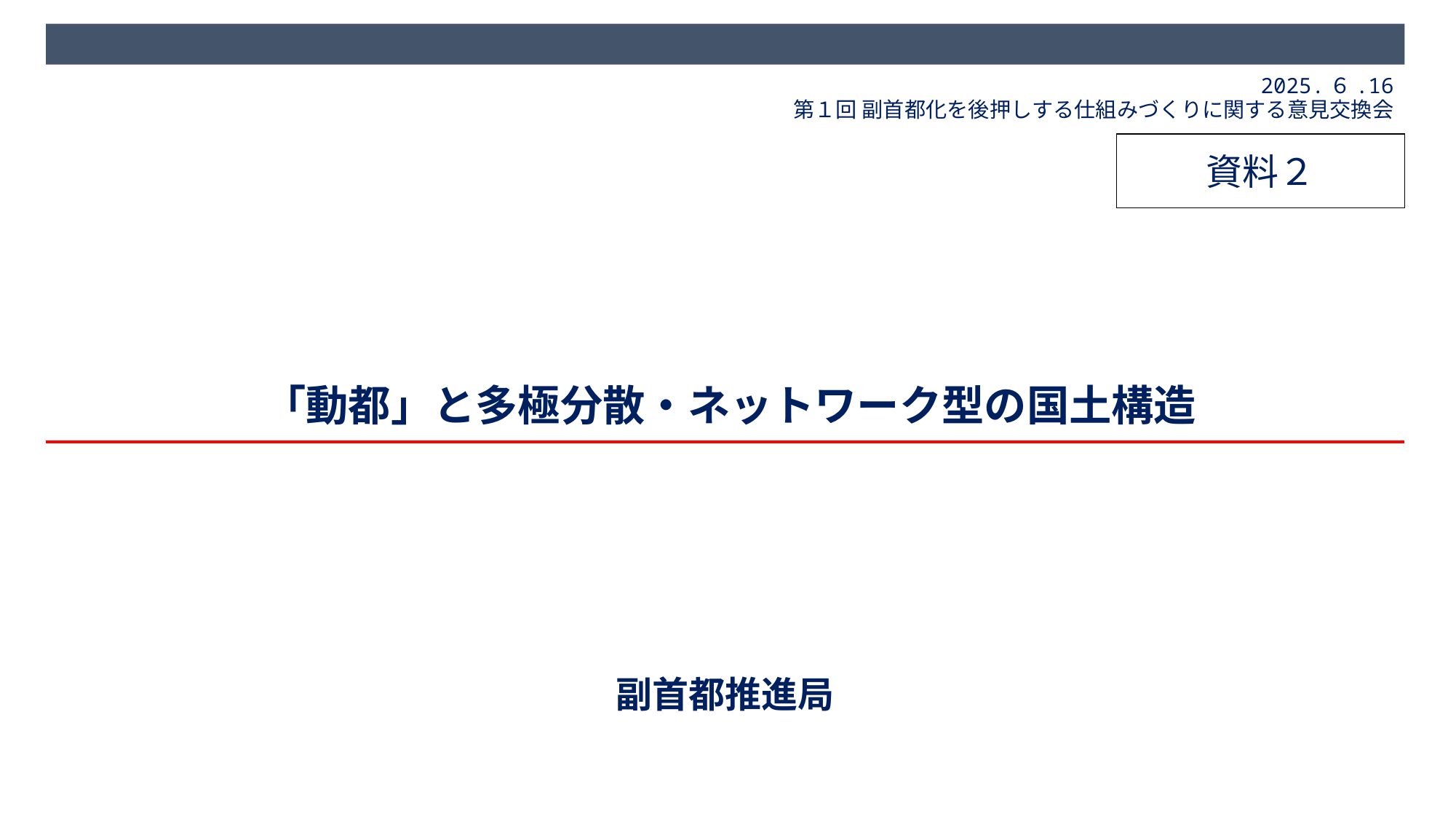

2025.６.16
第１回 副首都化を後押しする仕組みづくりに関する意見交換会
資料２
# 「動都」と多極分散・ネットワーク型の国土構造
副首都推進局